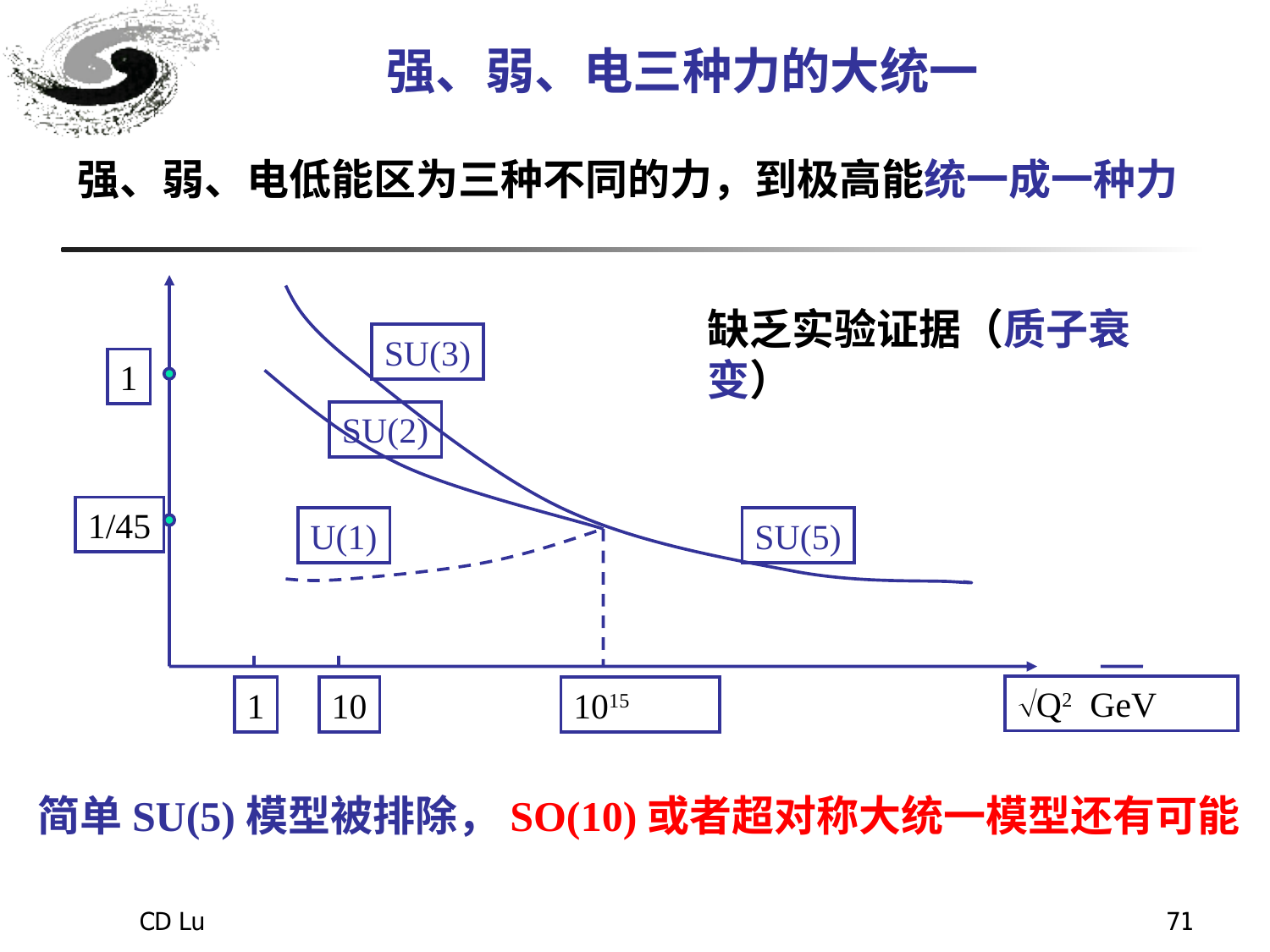

# 强、弱、电三种力的大统一
强、弱、电低能区为三种不同的力，到极高能统一成一种力

SU(3)
1

SU(2)
1/45
U(1)
SU(5)

1
10
1015
√Q2  GeV
缺乏实验证据（质子衰变）
简单SU(5)模型被排除，SO(10)或者超对称大统一模型还有可能
CD Lu
71